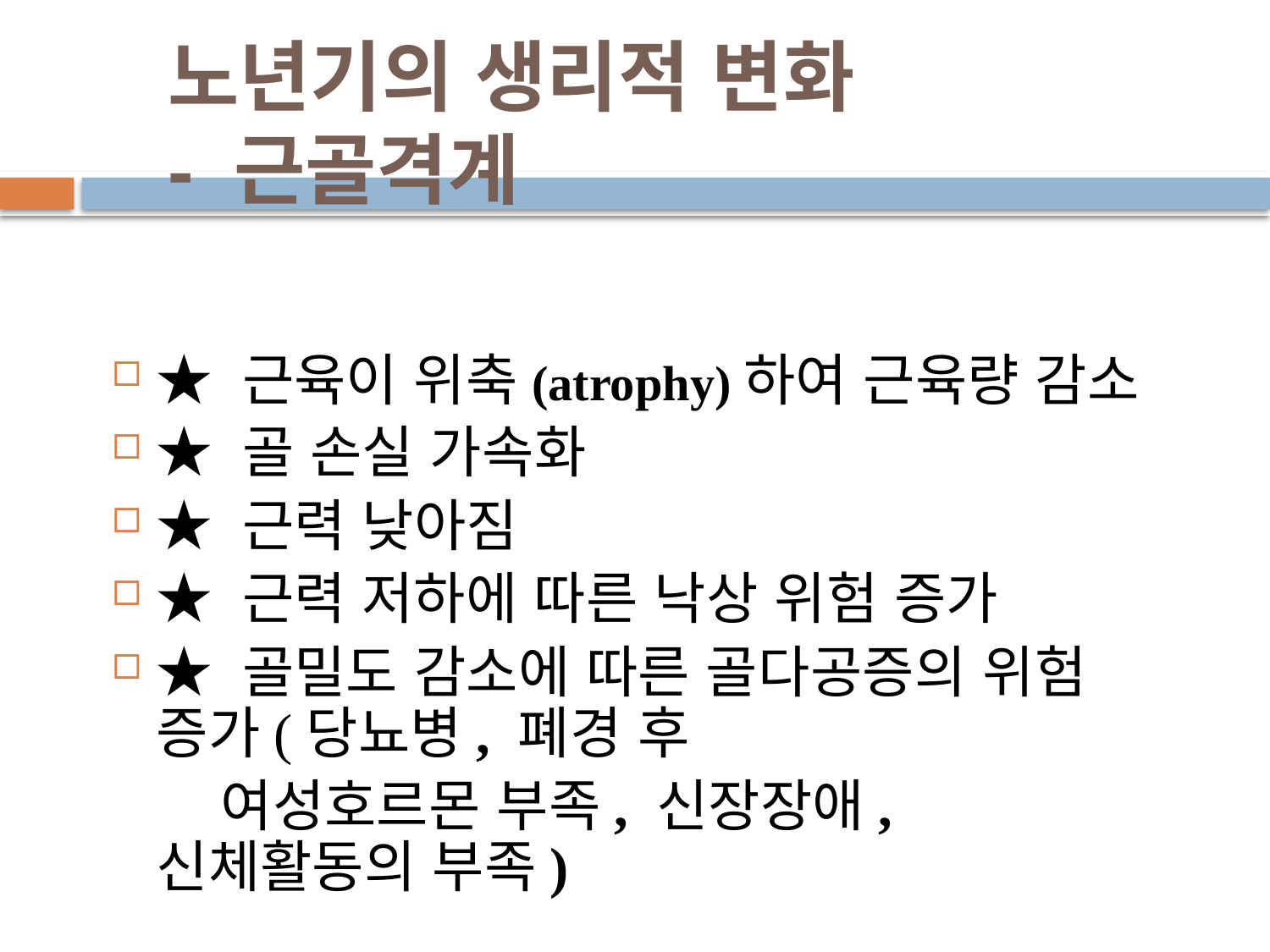

# 노년기의 생리적 변화 - 근골격계

★ 근육이 위축(atrophy)하여 근육량 감소
★ 골 손실 가속화
★ 근력 낮아짐
★ 근력 저하에 따른 낙상 위험 증가
★ 골밀도 감소에 따른 골다공증의 위험 증가(당뇨병, 폐경 후
      여성호르몬 부족, 신장장애, 신체활동의 부족)